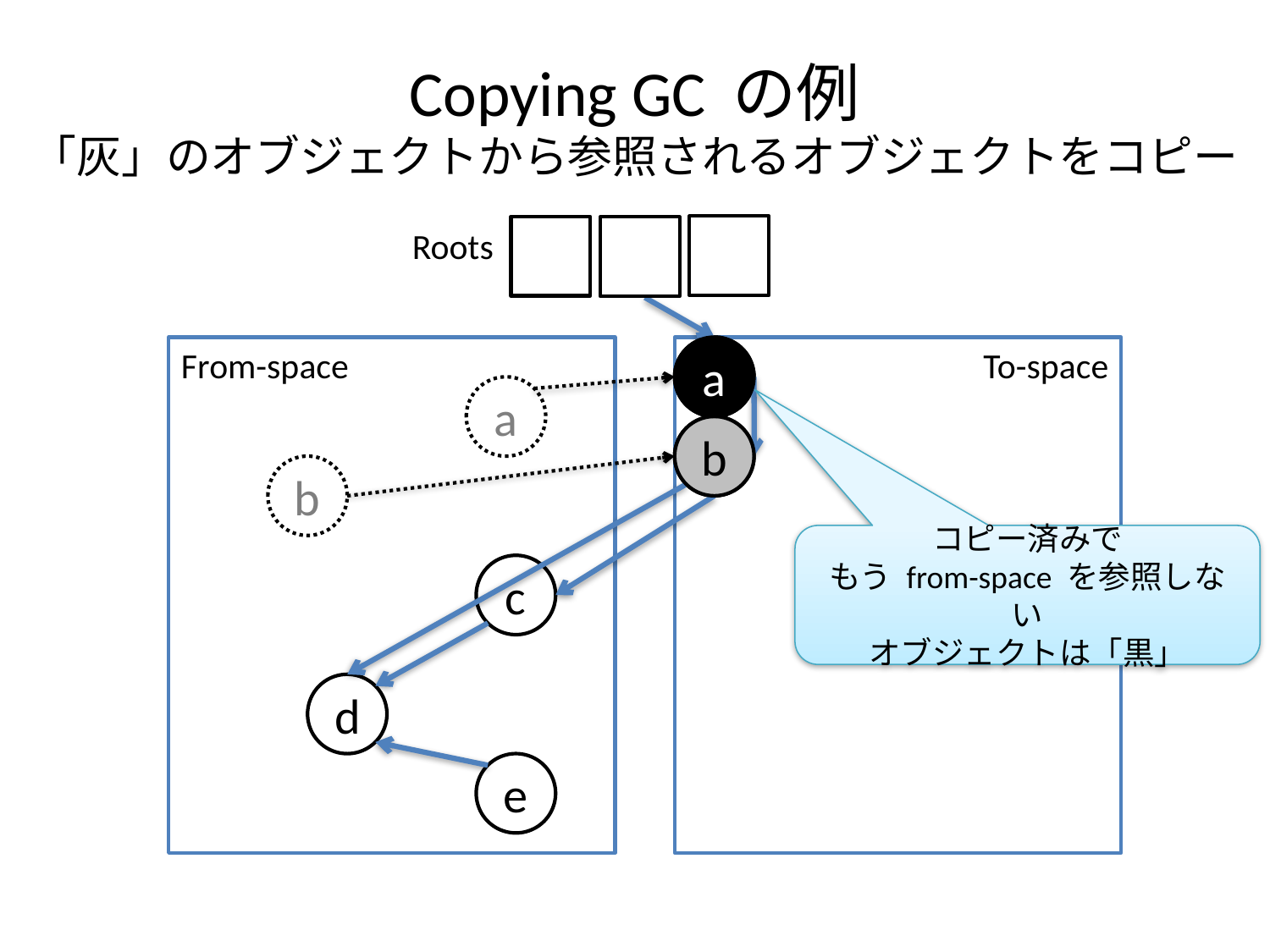

# Copying GC の例 「灰」のオブジェクトから参照されるオブジェクトをコピー

Roots
From-space
a
To-space
a
a
b
b
b
コピー済みで
もう from-space を参照しない
オブジェクトは「黒」
c
d
e